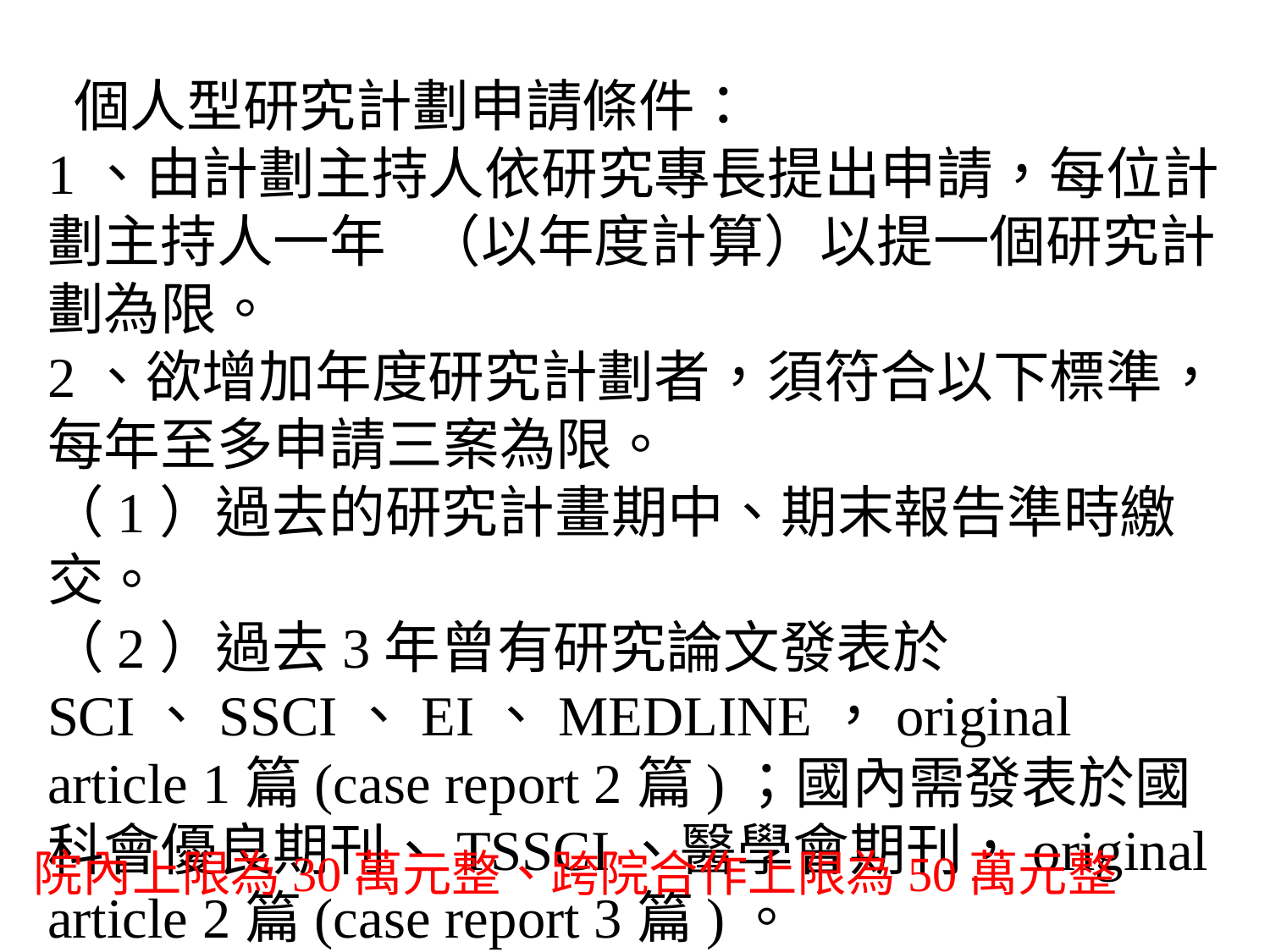

個人型研究計劃申請條件：
1、由計劃主持人依研究專長提出申請，每位計劃主持人一年   （以年度計算）以提一個研究計劃為限。
2、欲增加年度研究計劃者，須符合以下標準，每年至多申請三案為限。
（1）過去的研究計畫期中、期末報告準時繳交。
（2）過去3年曾有研究論文發表於SCI、SSCI、EI、MEDLINE，original article 1篇(case report 2篇)；國內需發表於國科會優良期刊、TSSCI、醫學會期刊，original article 2篇(case report 3篇)。

院內上限為30萬元整、跨院合作上限為50萬元整